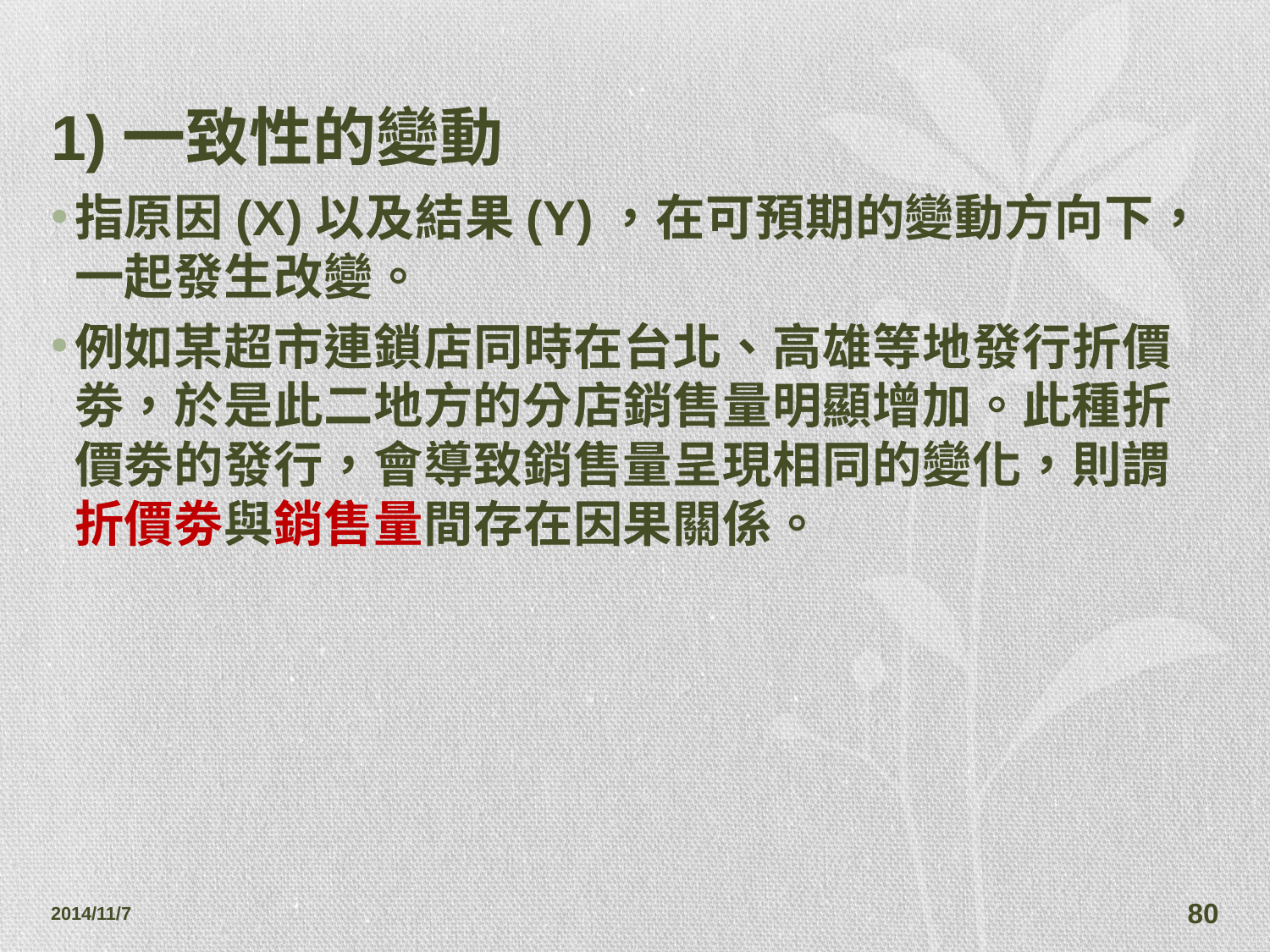

# 1)一致性的變動
指原因(X)以及結果(Y)，在可預期的變動方向下，一起發生改變。
例如某超市連鎖店同時在台北、高雄等地發行折價劵，於是此二地方的分店銷售量明顯增加。此種折價劵的發行，會導致銷售量呈現相同的變化，則謂折價劵與銷售量間存在因果關係。
2014/11/7
80